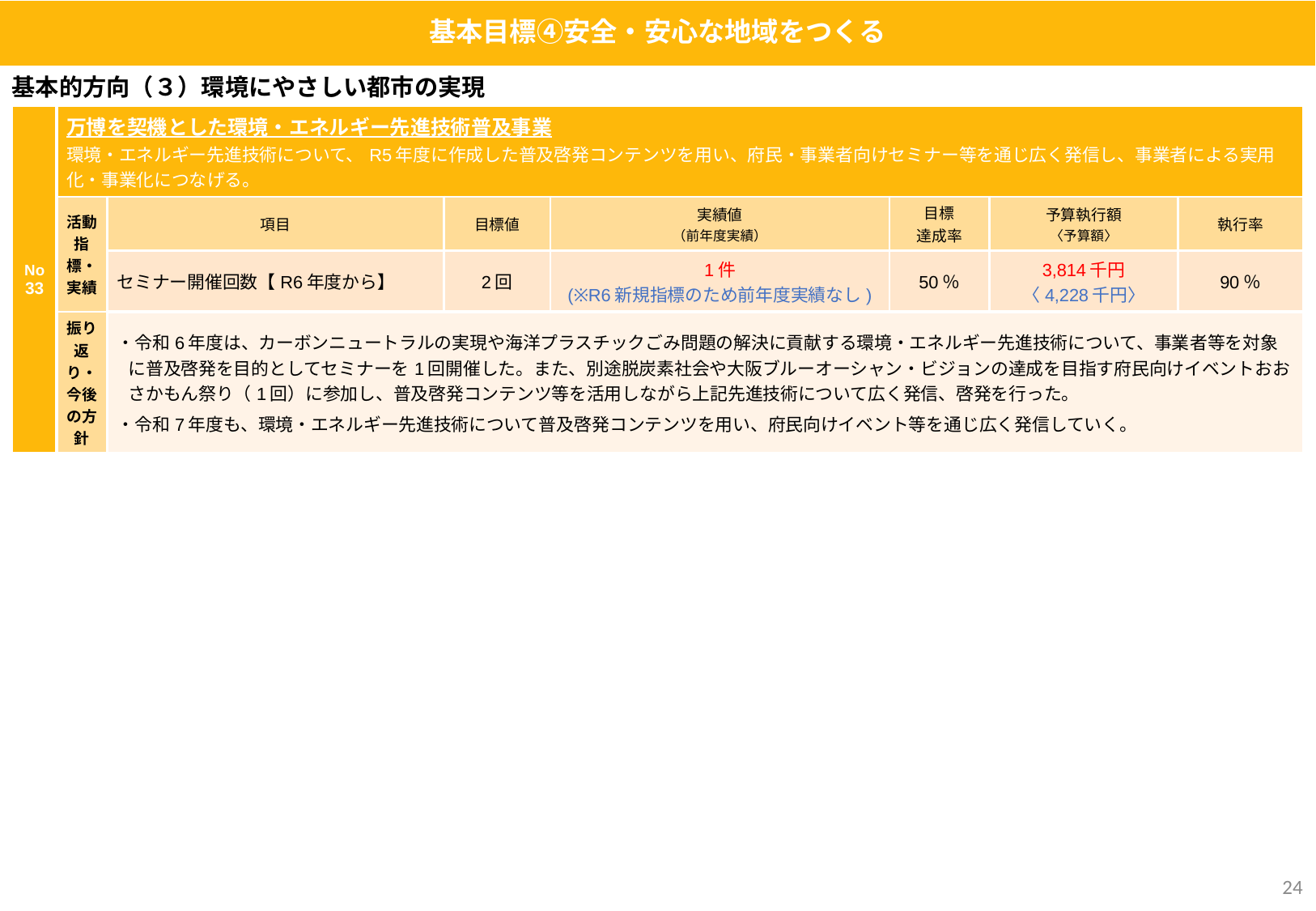

基本目標④安全・安心な地域をつくる
基本的方向（３）環境にやさしい都市の実現
| No33 | 万博を契機とした環境・エネルギー先進技術普及事業 環境・エネルギー先進技術について、R5年度に作成した普及啓発コンテンツを用い、府民・事業者向けセミナー等を通じ広く発信し、事業者による実用化・事業化につなげる。 |  |  |  |  |  |  |
| --- | --- | --- | --- | --- | --- | --- | --- |
|  | 活動指標・実績 | 項目 | 目標値 | 実績値 （前年度実績） | 目標 達成率 | 予算執行額 〈予算額〉 | 執行率 |
|  |  | セミナー開催回数【R6年度から】 | 2回 | 1件 (※R6新規指標のため前年度実績なし) | 50％ | 3,814千円 〈4,228千円〉 | 90％ |
|  | 振り返り・ 今後の方針 | ・令和6年度は、カーボンニュートラルの実現や海洋プラスチックごみ問題の解決に貢献する環境・エネルギー先進技術について、事業者等を対象に普及啓発を目的としてセミナーを1回開催した。また、別途脱炭素社会や大阪ブルーオーシャン・ビジョンの達成を目指す府民向けイベントおおさかもん祭り（1回）に参加し、普及啓発コンテンツ等を活用しながら上記先進技術について広く発信、啓発を行った。 ・令和7年度も、環境・エネルギー先進技術について普及啓発コンテンツを用い、府民向けイベント等を通じ広く発信していく。 |  |  |  |  |  |
24